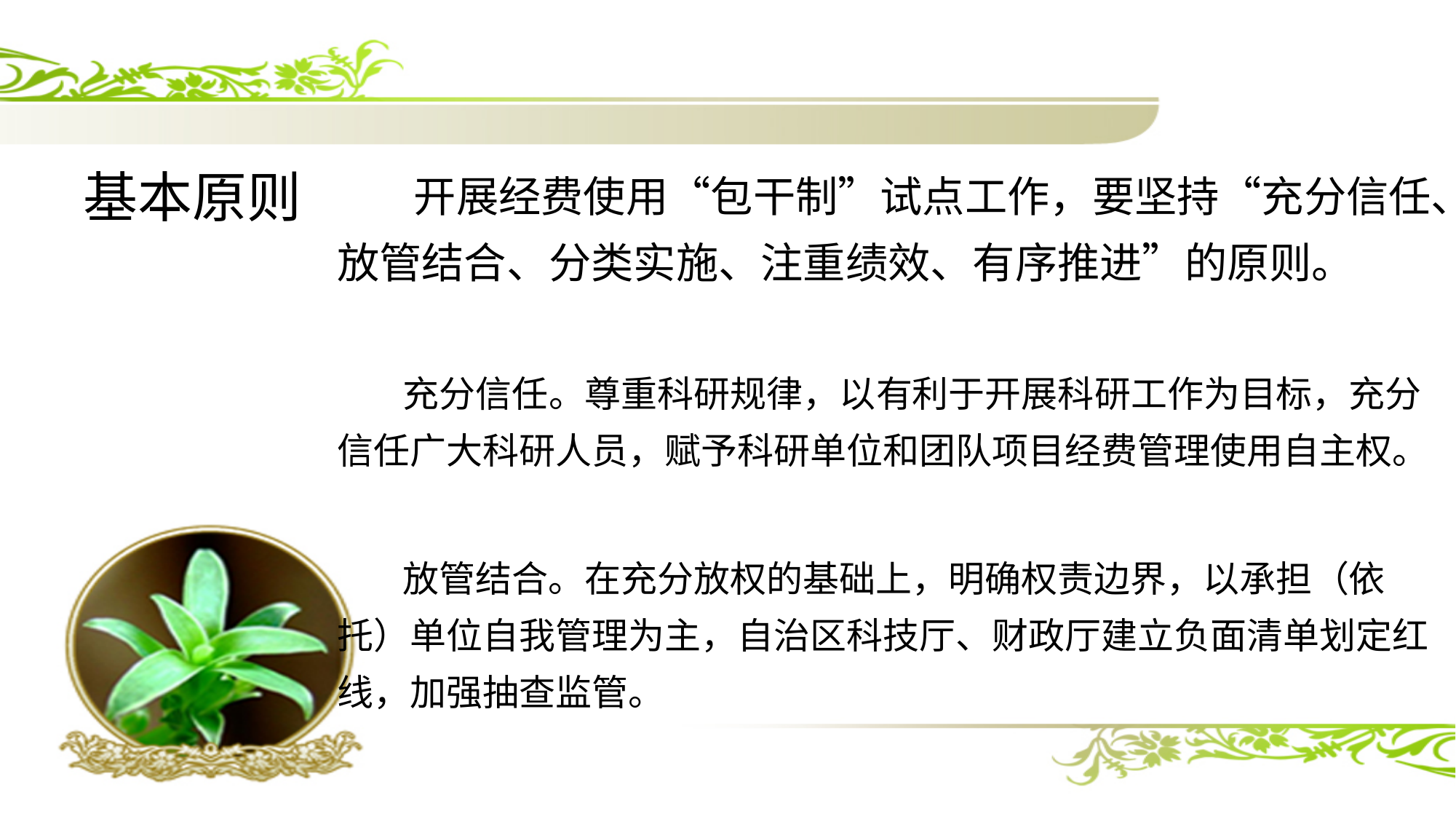

开展经费使用“包干制”试点工作，要坚持“充分信任、放管结合、分类实施、注重绩效、有序推进”的原则。

       充分信任。尊重科研规律，以有利于开展科研工作为目标，充分信任广大科研人员，赋予科研单位和团队项目经费管理使用自主权。

       放管结合。在充分放权的基础上，明确权责边界，以承担（依托）单位自我管理为主，自治区科技厅、财政厅建立负面清单划定红线，加强抽查监管。
# 基本原则